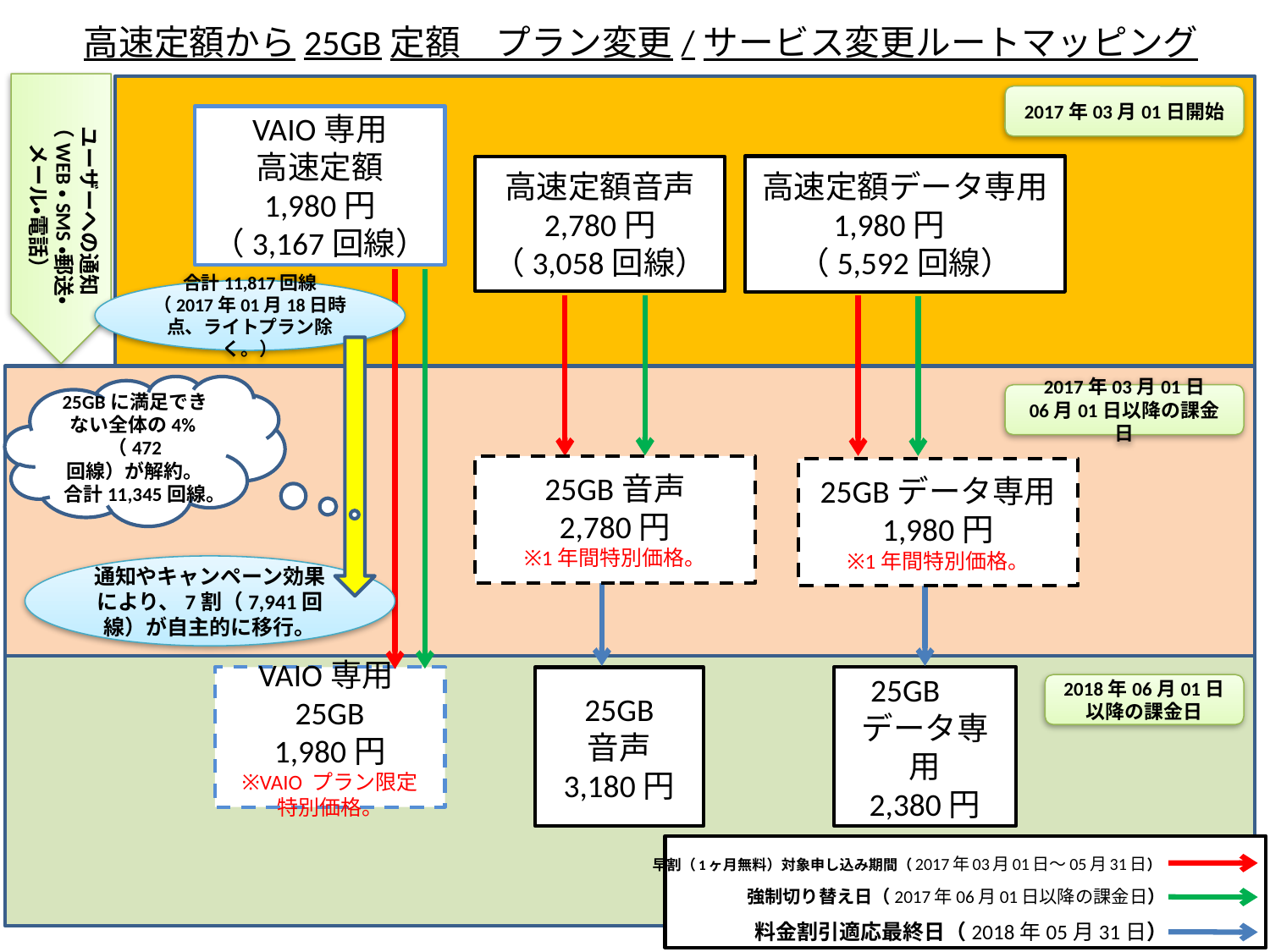

# 高速定額から25GB定額　プラン変更/サービス変更ルートマッピング
ユーザーへの通知
（WEB・SMS・郵送・
メール・電話）

2017年03月01日開始
VAIO専用
高速定額
1,980円
（3,167回線）
高速定額データ専用
1,980円
（5,592回線）
高速定額音声
2,780円
（3,058回線）

合計11,817回線
（2017年01月18日時点、ライトプラン除く。）

25GBに満足できない全体の4%（472
回線）が解約。
合計11,345回線。
2017年03月01日
06月01日以降の課金日
25GB音声
2,780円
※1年間特別価格。
25GBデータ専用
1,980円
※1年間特別価格。
通知やキャンペーン効果により、7割（7,941回線）が自主的に移行。

25GB
データ専用
2,380円
VAIO専用25GB
1,980円
※VAIO プラン限定
特別価格。
25GB
音声
3,180円
2018年06月01日
以降の課金日

早割（1ヶ月無料）対象申し込み期間（2017年03月01日～05月31日）
強制切り替え日（2017年06月01日以降の課金日）
料金割引適応最終日（2018年05月31日）